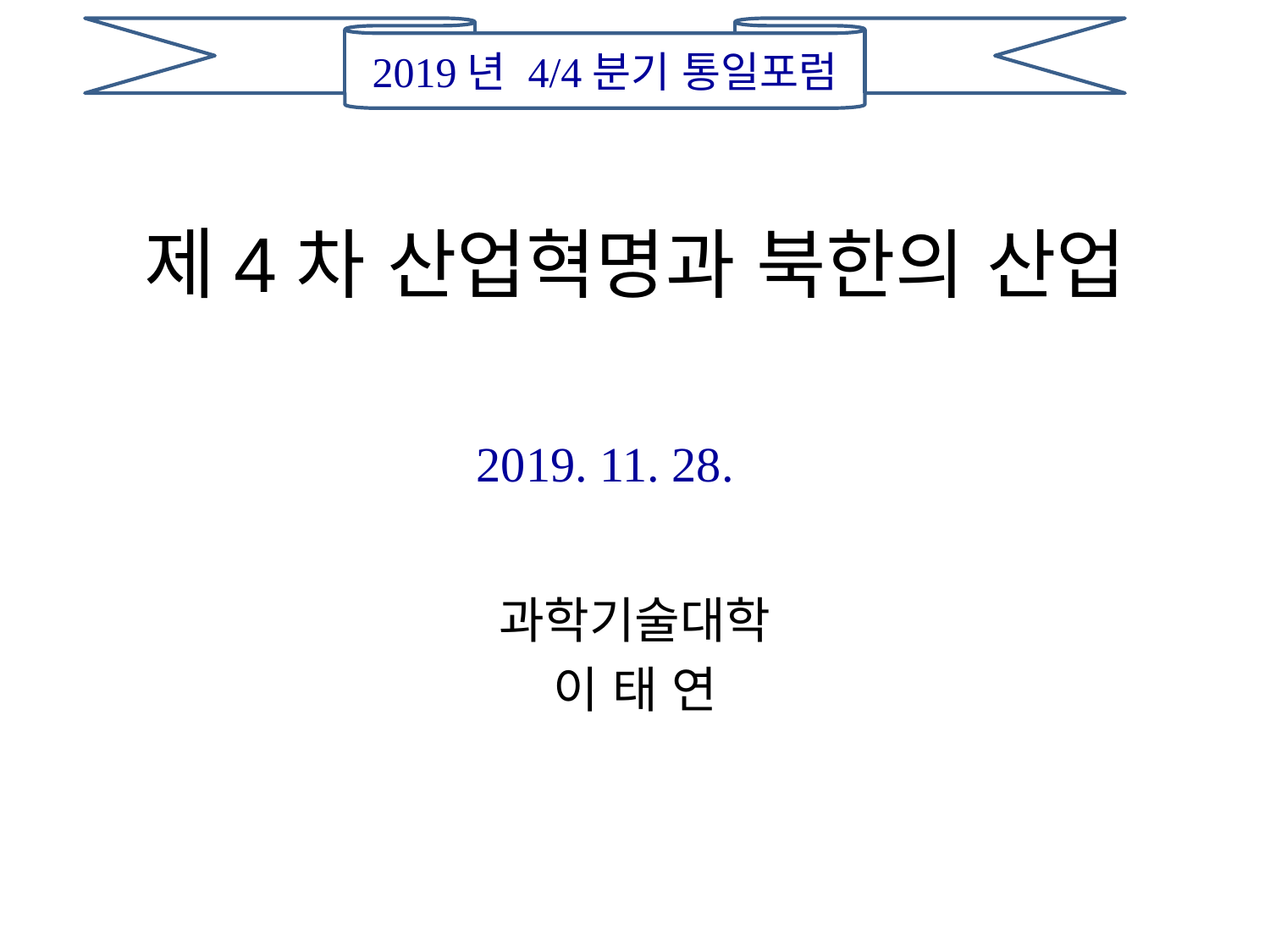

2019년 4/4분기 통일포럼
# 제4차 산업혁명과 북한의 산업
2019. 11. 28.
과학기술대학
이 태 연